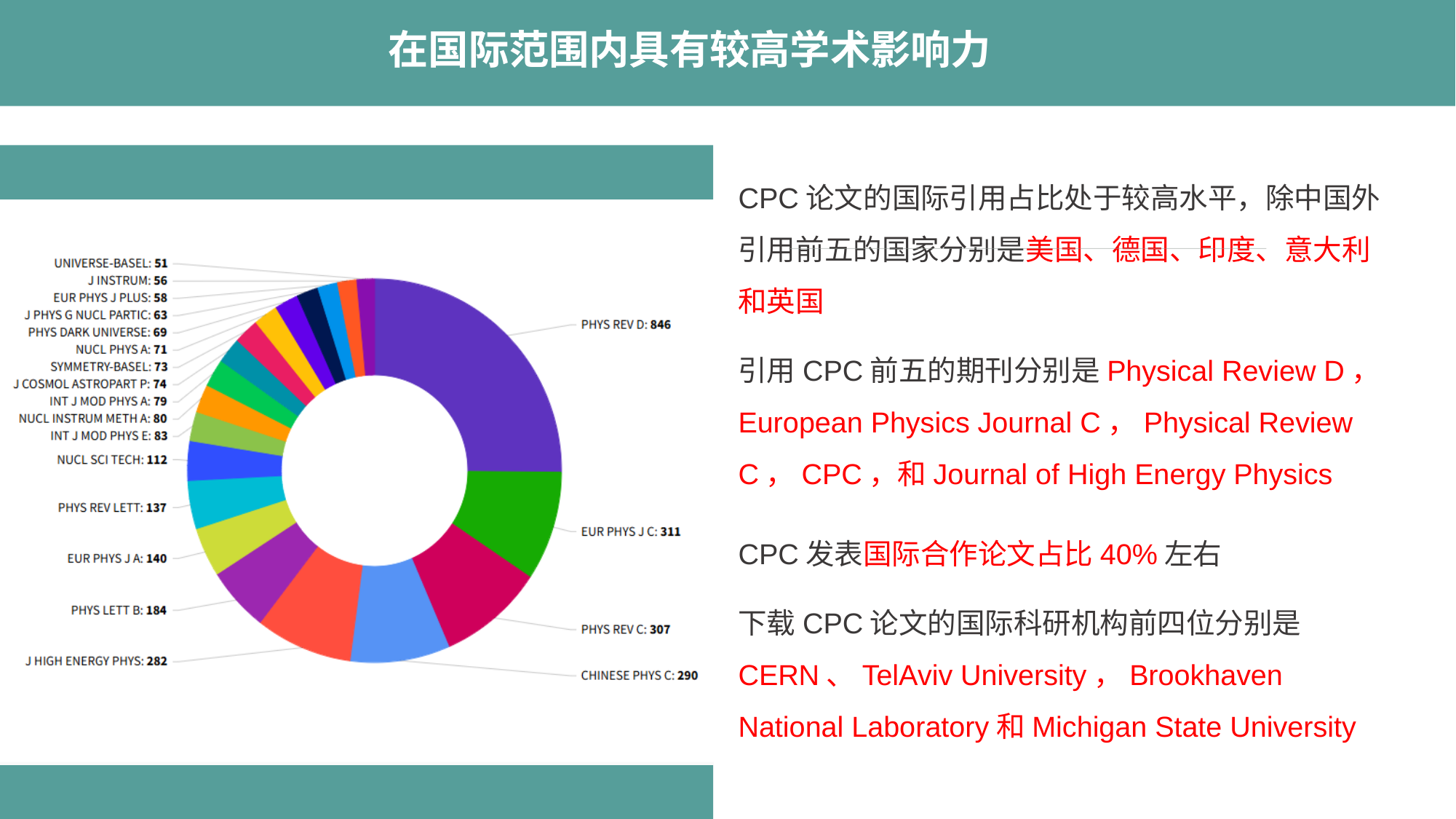

在国际范围内具有较高学术影响力

CPC论文的国际引用占比处于较高水平，除中国外引用前五的国家分别是美国、德国、印度、意大利和英国
引用CPC前五的期刊分别是Physical Review D， European Physics Journal C，Physical Review C，CPC，和Journal of High Energy Physics

### Chart

| Category |
|---|

### Chart

| Category |
|---|
CPC发表国际合作论文占比40%左右
下载CPC论文的国际科研机构前四位分别是CERN、TelAviv University，Brookhaven National Laboratory和Michigan State University